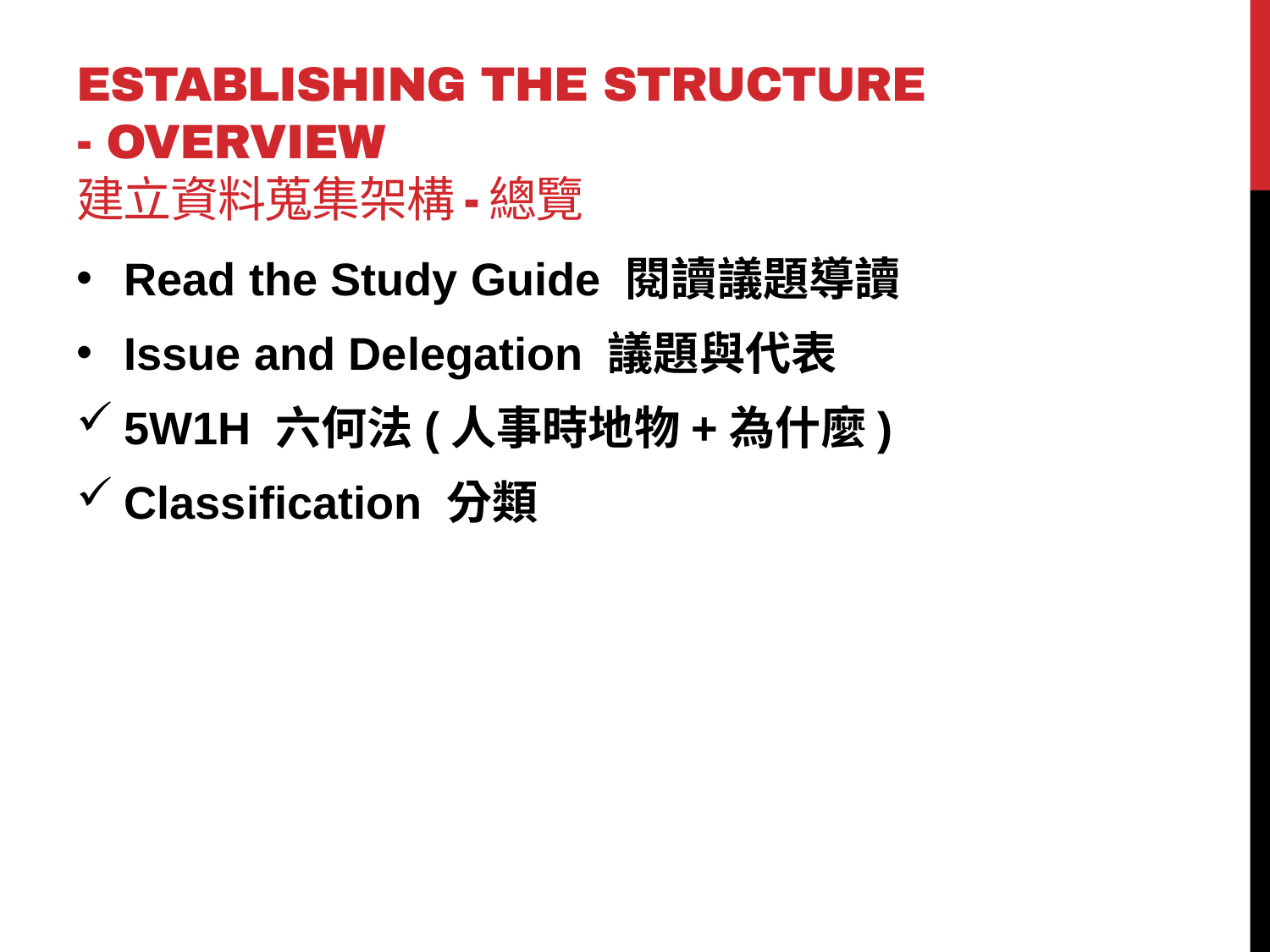

# Establishing the structure - Overview 建立資料蒐集架構-總覽
Read the Study Guide 閱讀議題導讀
Issue and Delegation 議題與代表
5W1H 六何法(人事時地物+為什麼)
Classification 分類